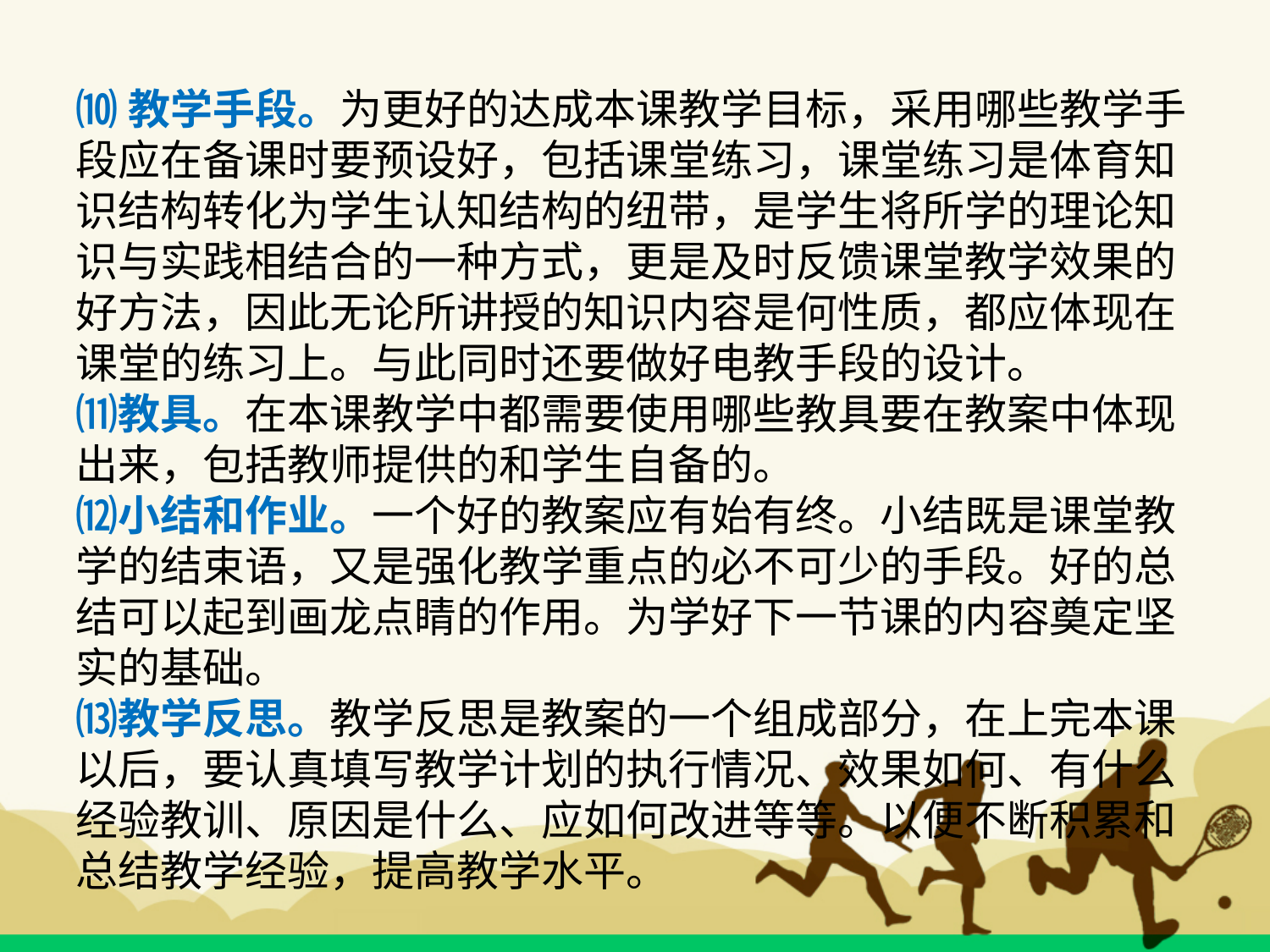

⑽教学手段。为更好的达成本课教学目标，采用哪些教学手段应在备课时要预设好，包括课堂练习，课堂练习是体育知识结构转化为学生认知结构的纽带，是学生将所学的理论知识与实践相结合的一种方式，更是及时反馈课堂教学效果的好方法，因此无论所讲授的知识内容是何性质，都应体现在课堂的练习上。与此同时还要做好电教手段的设计。
⑾教具。在本课教学中都需要使用哪些教具要在教案中体现出来，包括教师提供的和学生自备的。
⑿小结和作业。一个好的教案应有始有终。小结既是课堂教学的结束语，又是强化教学重点的必不可少的手段。好的总结可以起到画龙点睛的作用。为学好下一节课的内容奠定坚实的基础。
⒀教学反思。教学反思是教案的一个组成部分，在上完本课以后，要认真填写教学计划的执行情况、效果如何、有什么经验教训、原因是什么、应如何改进等等。以便不断积累和总结教学经验，提高教学水平。